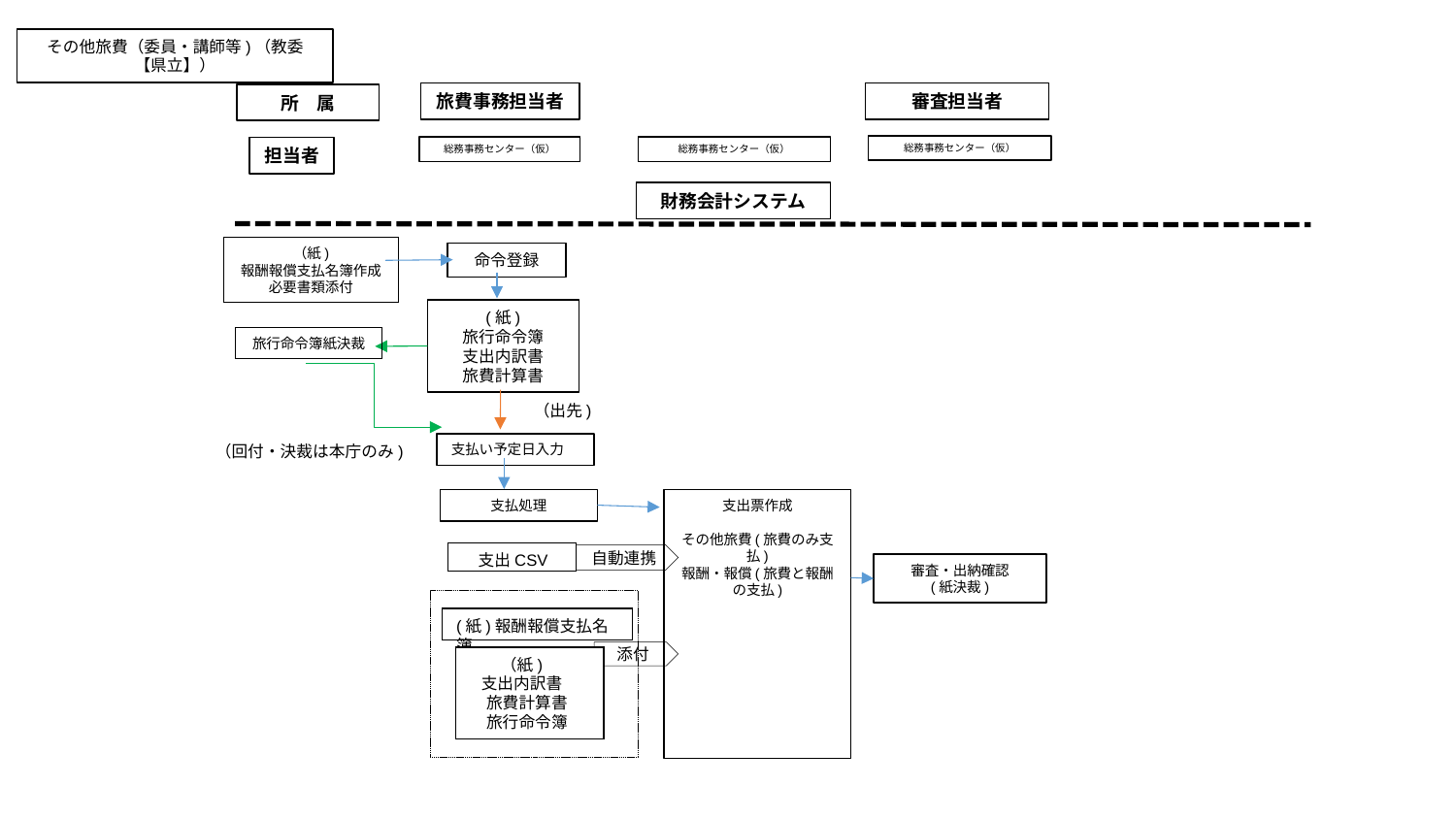

その他旅費（委員・講師等)（教委【県立】）
旅費事務担当者
審査担当者
所　属
総務事務センター（仮）
総務事務センター（仮）
総務事務センター（仮）
担当者
財務会計システム

（紙)
報酬報償支払名簿作成
必要書類添付
命令登録
(紙)
旅行命令簿
支出内訳書
旅費計算書
旅行命令簿紙決裁
（出先)
（回付・決裁は本庁のみ)
支払い予定日入力
支払処理
支出票作成

その他旅費(旅費のみ支払)
報酬・報償(旅費と報酬の支払)

　支出CSV

自動連携
審査・出納確認
(紙決裁)

(紙)報酬報償支払名簿

添付
　    （紙)
  支出内訳書
　旅費計算書
　旅行命令簿